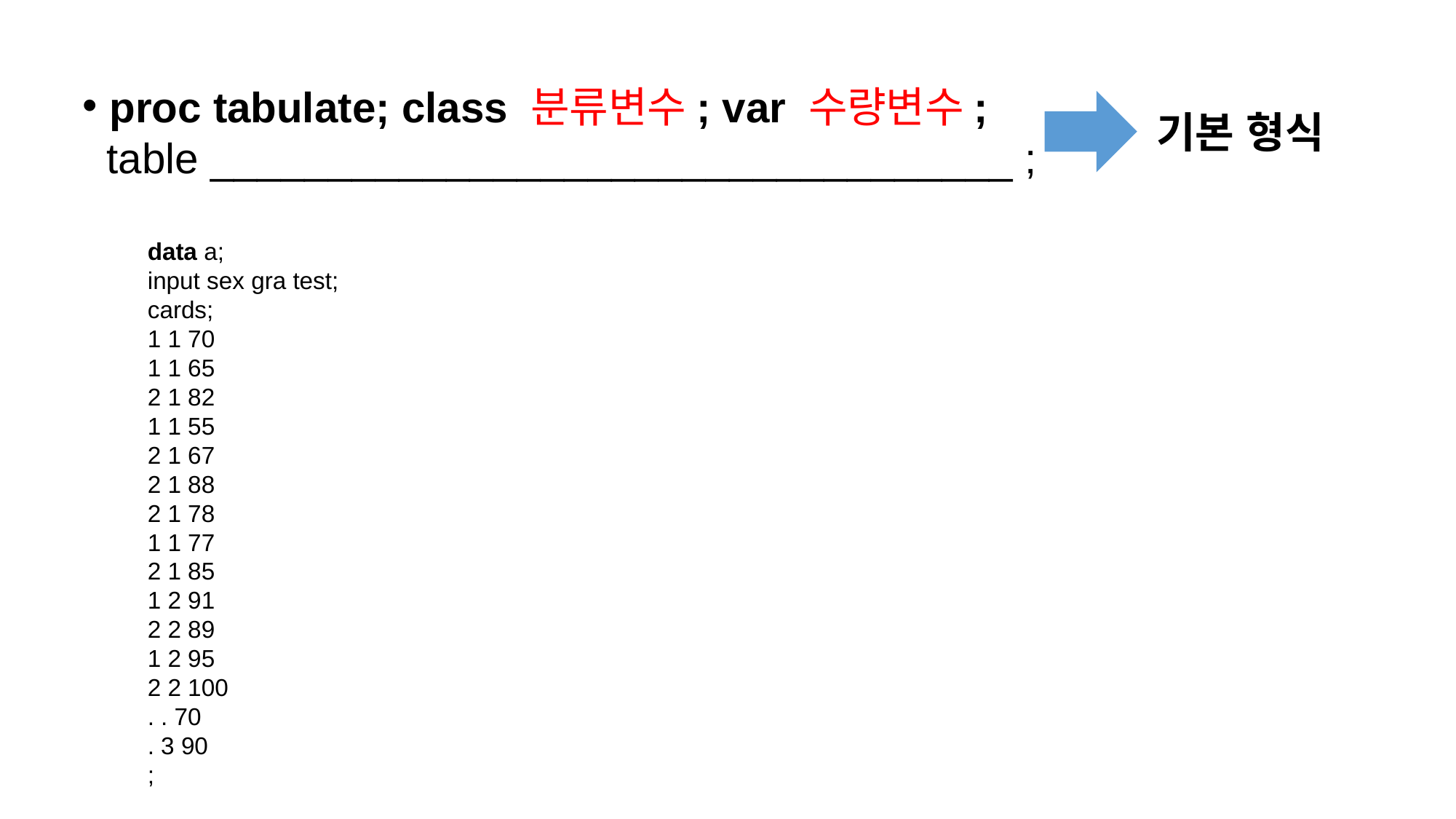

proc tabulate; class 분류변수; var 수량변수;
  table __________________________________ ;

기본 형식
data a;
input sex gra test;
cards;
1 1 70
1 1 65
2 1 82
1 1 55
2 1 67
2 1 88
2 1 78
1 1 77
2 1 85
1 2 91
2 2 89
1 2 95
2 2 100
. . 70
. 3 90
;